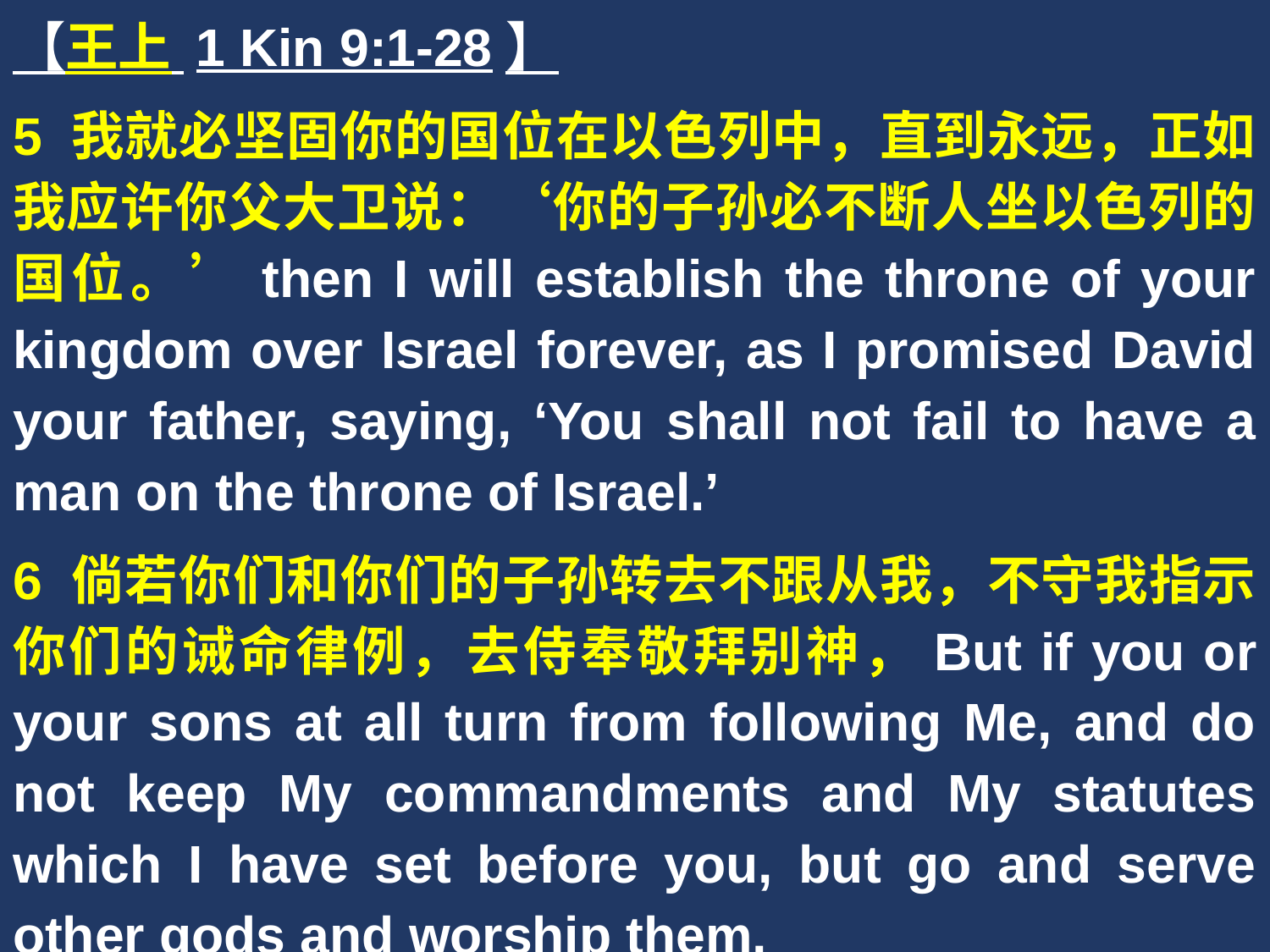

【王上 1 Kin 9:1-28】
5 我就必坚固你的国位在以色列中，直到永远，正如我应许你父大卫说：‘你的子孙必不断人坐以色列的国位。’then I will establish the throne of your kingdom over Israel forever, as I promised David your father, saying, ‘You shall not fail to have a man on the throne of Israel.’
6 倘若你们和你们的子孙转去不跟从我，不守我指示你们的诫命律例，去侍奉敬拜别神，But if you or your sons at all turn from following Me, and do not keep My commandments and My statutes which I have set before you, but go and serve other gods and worship them,